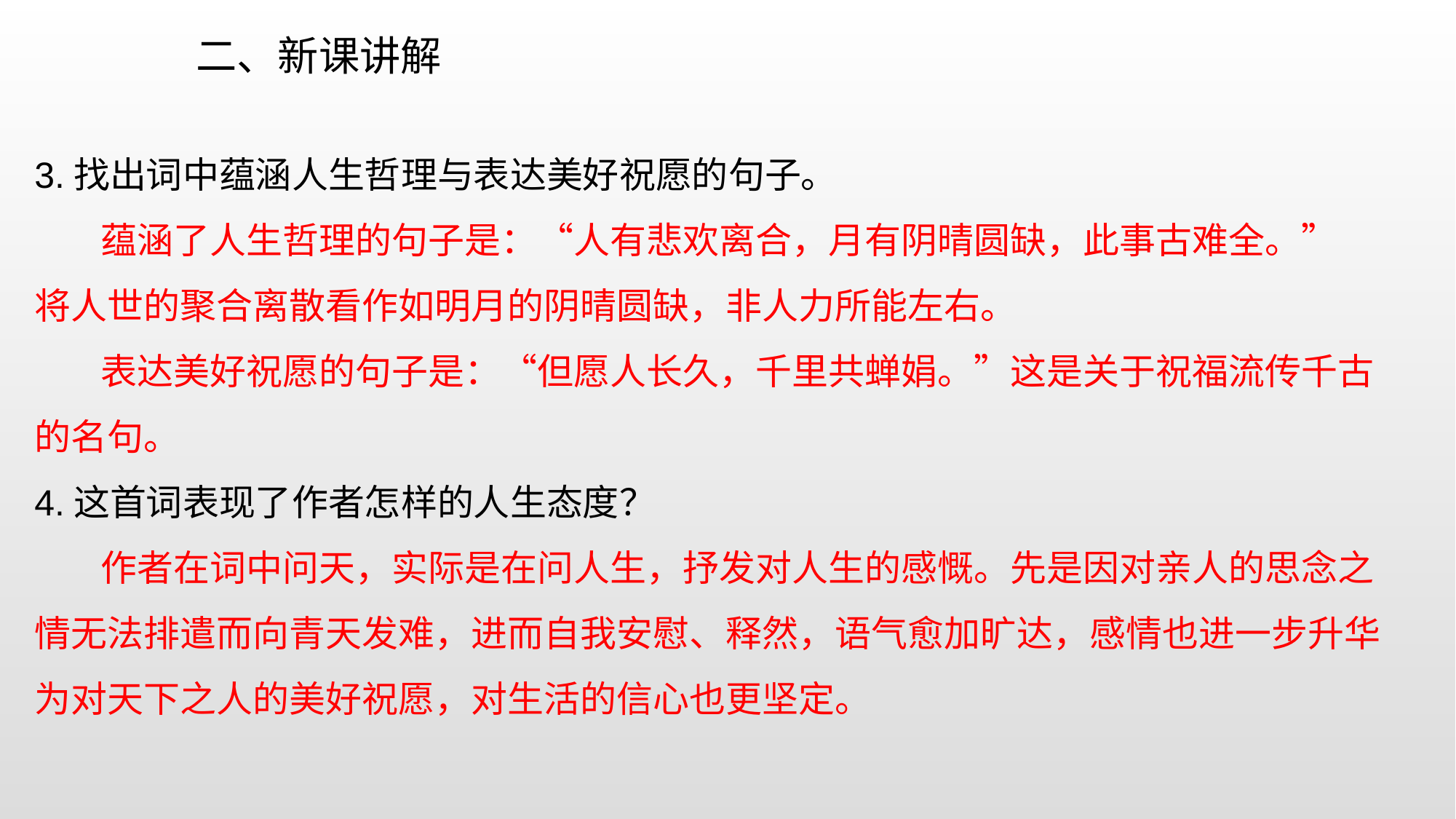

二、新课讲解
3.找出词中蕴涵人生哲理与表达美好祝愿的句子。
       蕴涵了人生哲理的句子是：“人有悲欢离合，月有阴晴圆缺，此事古难全。”
将人世的聚合离散看作如明月的阴晴圆缺，非人力所能左右。
       表达美好祝愿的句子是：“但愿人长久，千里共蝉娟。”这是关于祝福流传千古的名句。
4.这首词表现了作者怎样的人生态度？
       作者在词中问天，实际是在问人生，抒发对人生的感慨。先是因对亲人的思念之情无法排遣而向青天发难，进而自我安慰、释然，语气愈加旷达，感情也进一步升华为对天下之人的美好祝愿，对生活的信心也更坚定。